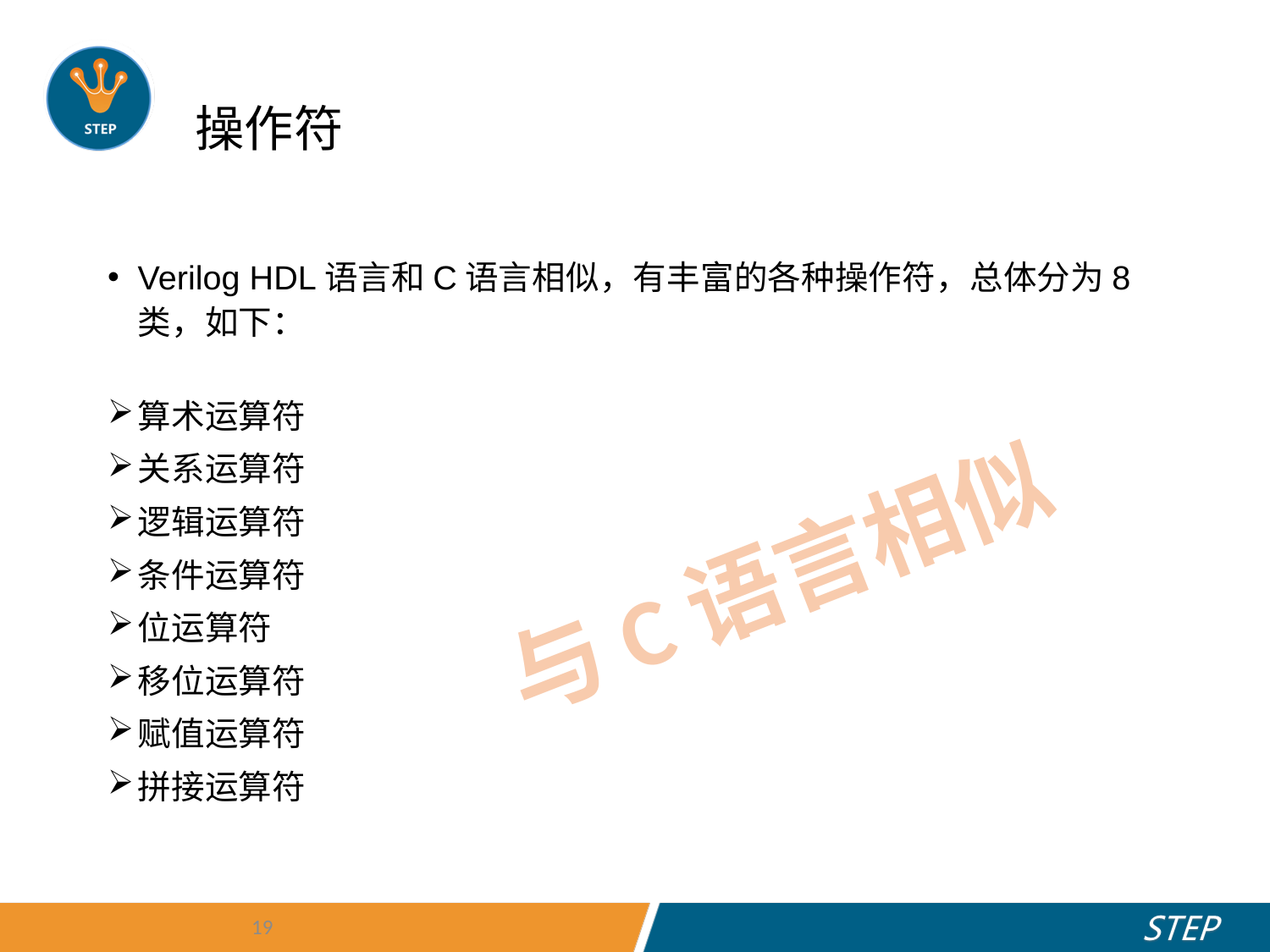

# 操作符
Verilog HDL语言和C语言相似，有丰富的各种操作符，总体分为8类，如下：

算术运算符
关系运算符
逻辑运算符
条件运算符
位运算符
移位运算符
赋值运算符
拼接运算符
与C语言相似
19